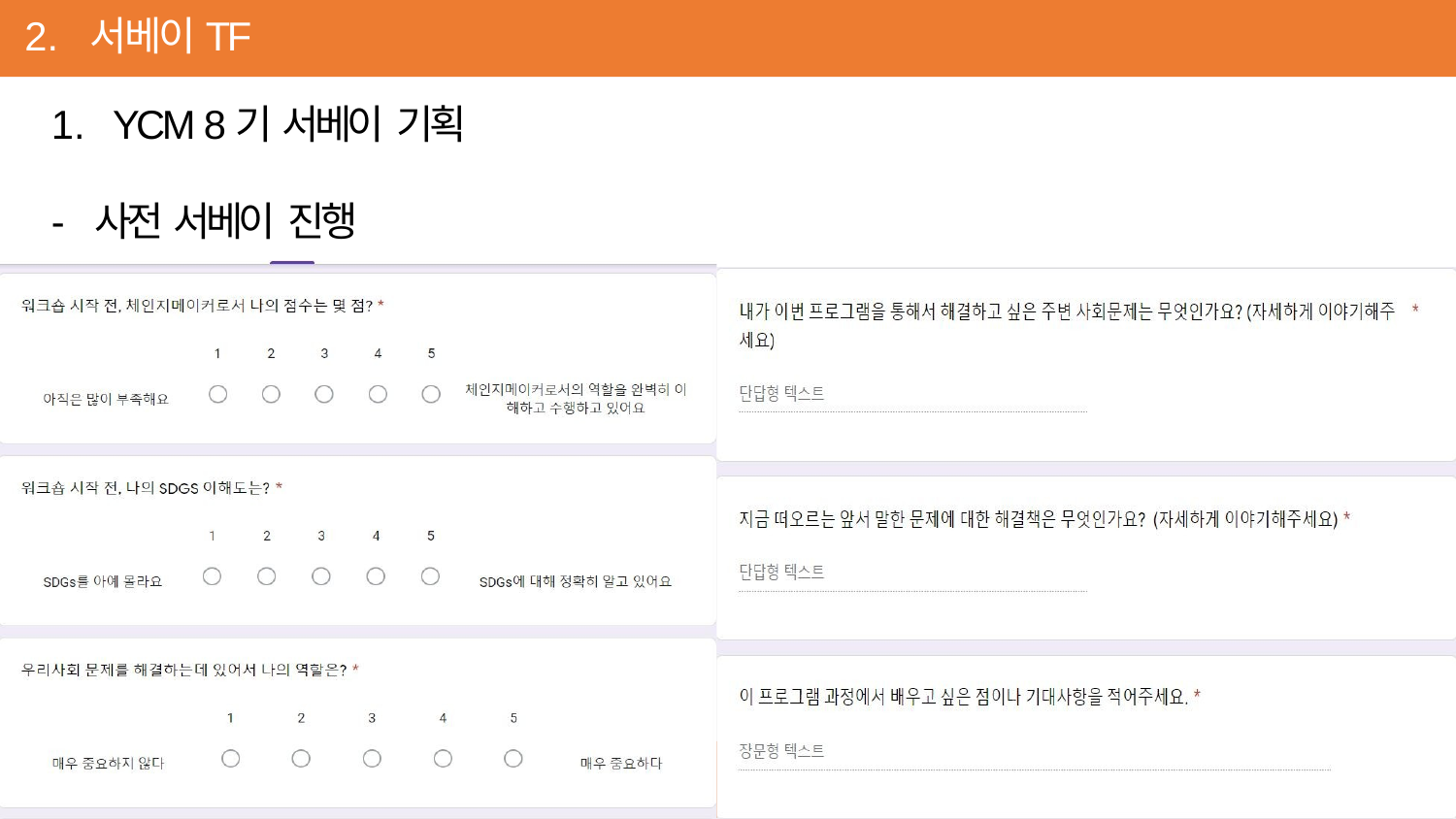

서베이TF

YCM 8기 서베이 기획

-   사전  서베이 진행